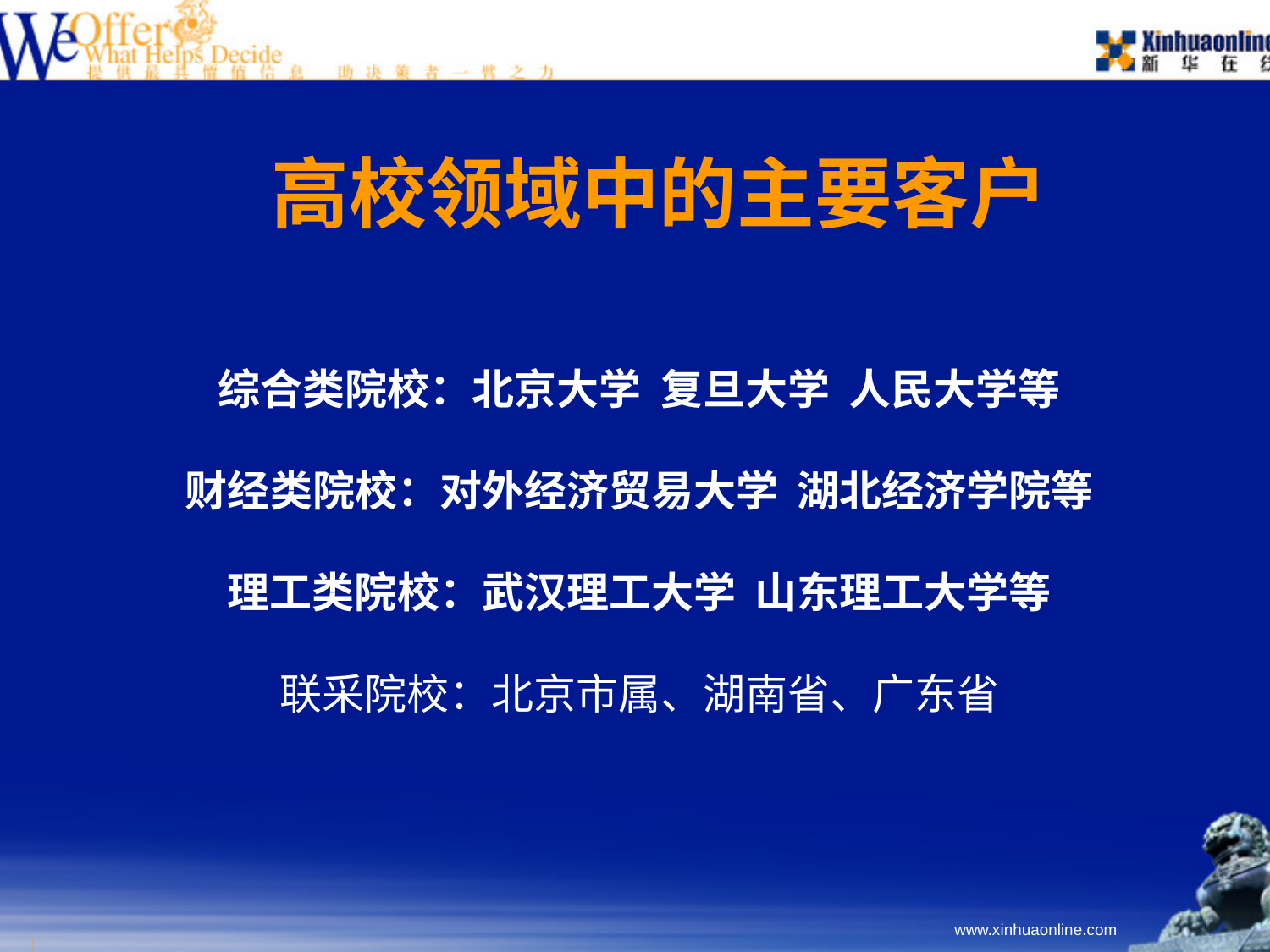

# 高校领域中的主要客户
综合类院校：北京大学  复旦大学  人民大学等

财经类院校：对外经济贸易大学  湖北经济学院等

理工类院校：武汉理工大学  山东理工大学等

联采院校：北京市属、湖南省、广东省